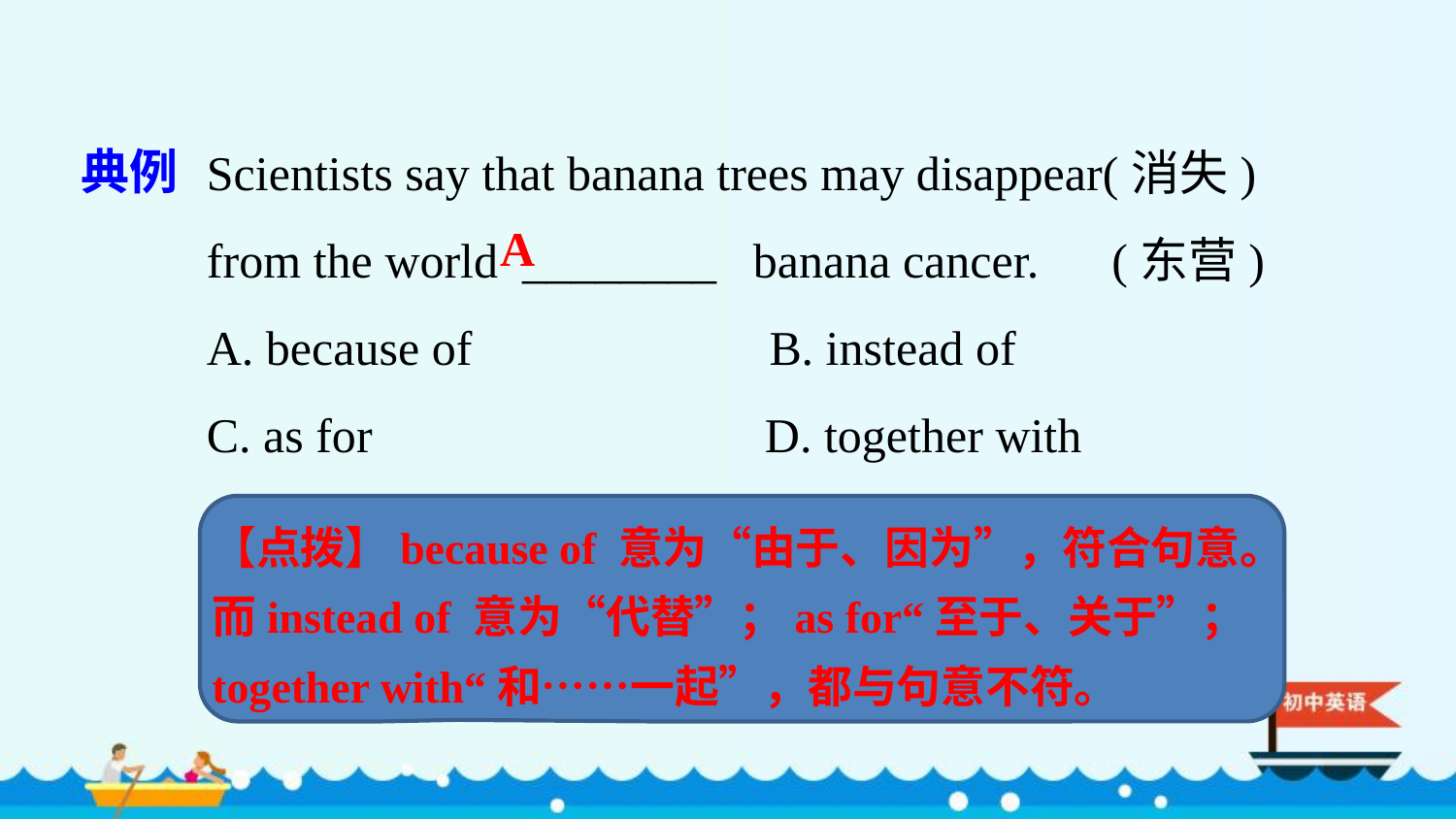

Scientists say that banana trees may disappear(消失) from the world  ________   banana cancer.      (东营)
A. because of	　　　　      B. instead of
C. as for		          D. together with
典例
A

【点拨】because of 意为“由于、因为”，符合句意。而instead of 意为“代替”；as for“至于、关于”；together with“和……一起”，都与句意不符。